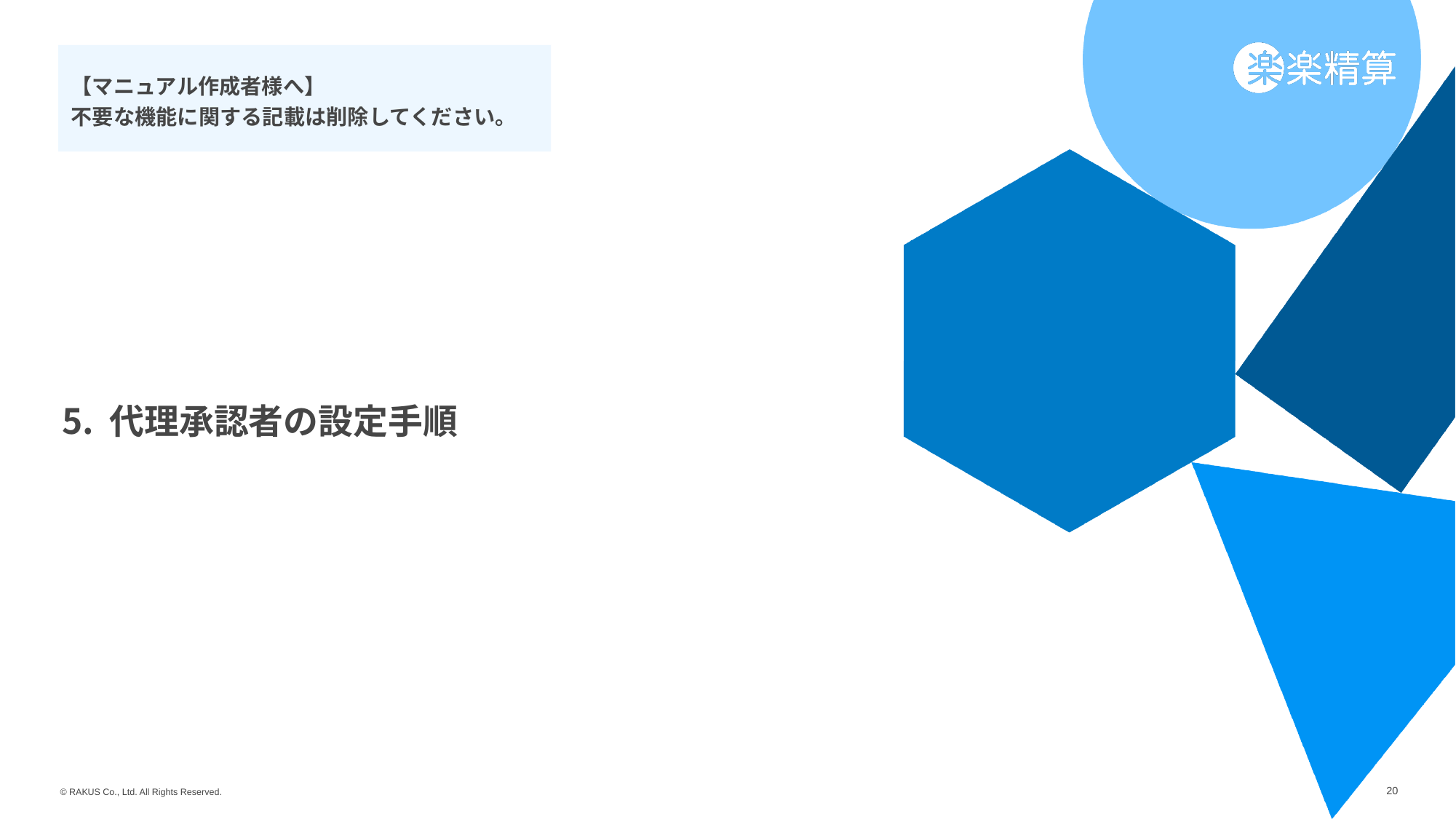

【マニュアル作成者様へ】
不要な機能に関する記載は削除してください。
代理承認者の設定手順
20